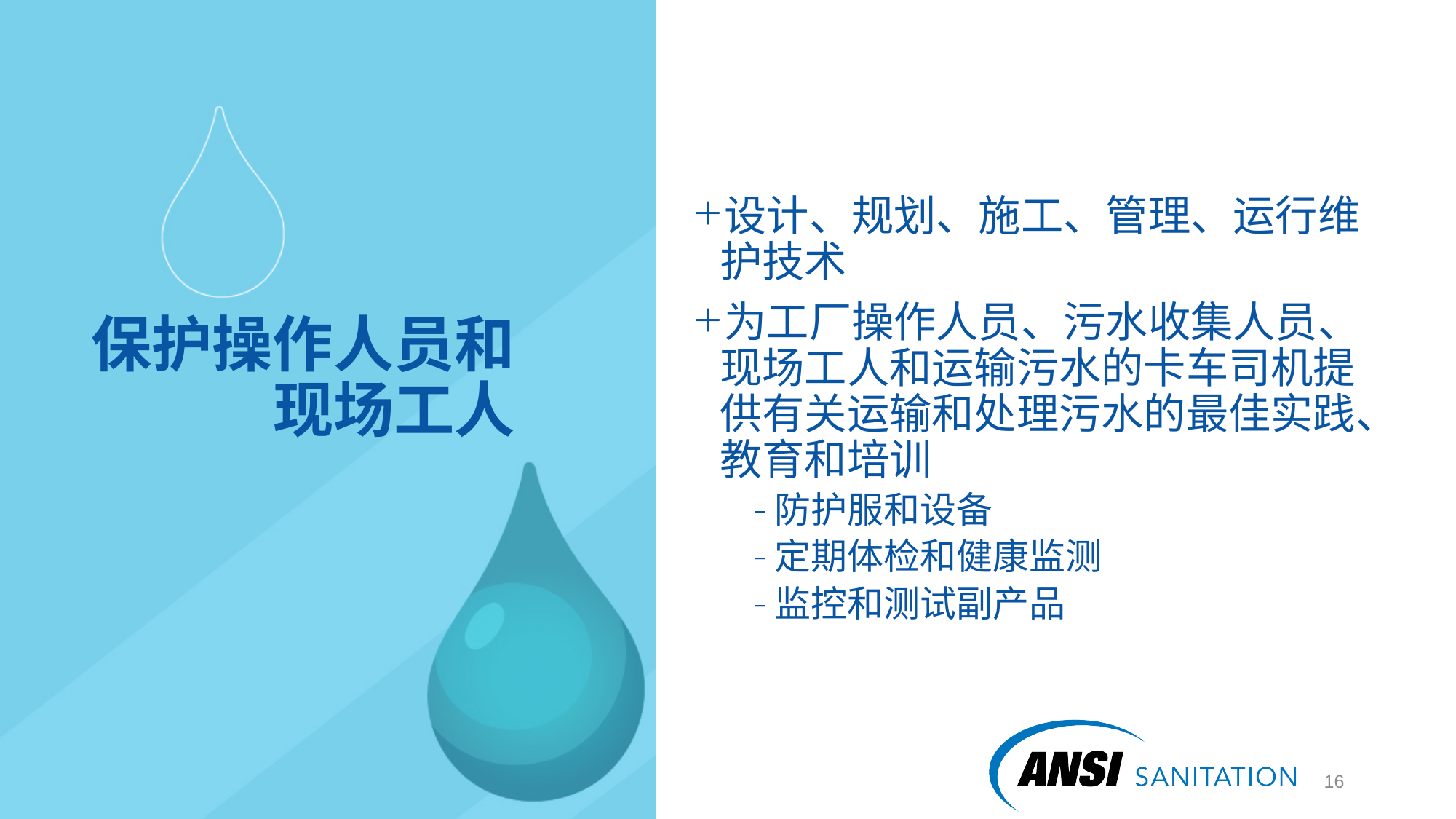

设计、规划、施工、管理、运行维护技术
为工厂操作人员、污水收集人员、现场工人和运输污水的卡车司机提供有关运输和处理污水的最佳实践、教育和培训
防护服和设备
定期体检和健康监测
监控和测试副产品
# 保护操作人员和现场工人
16